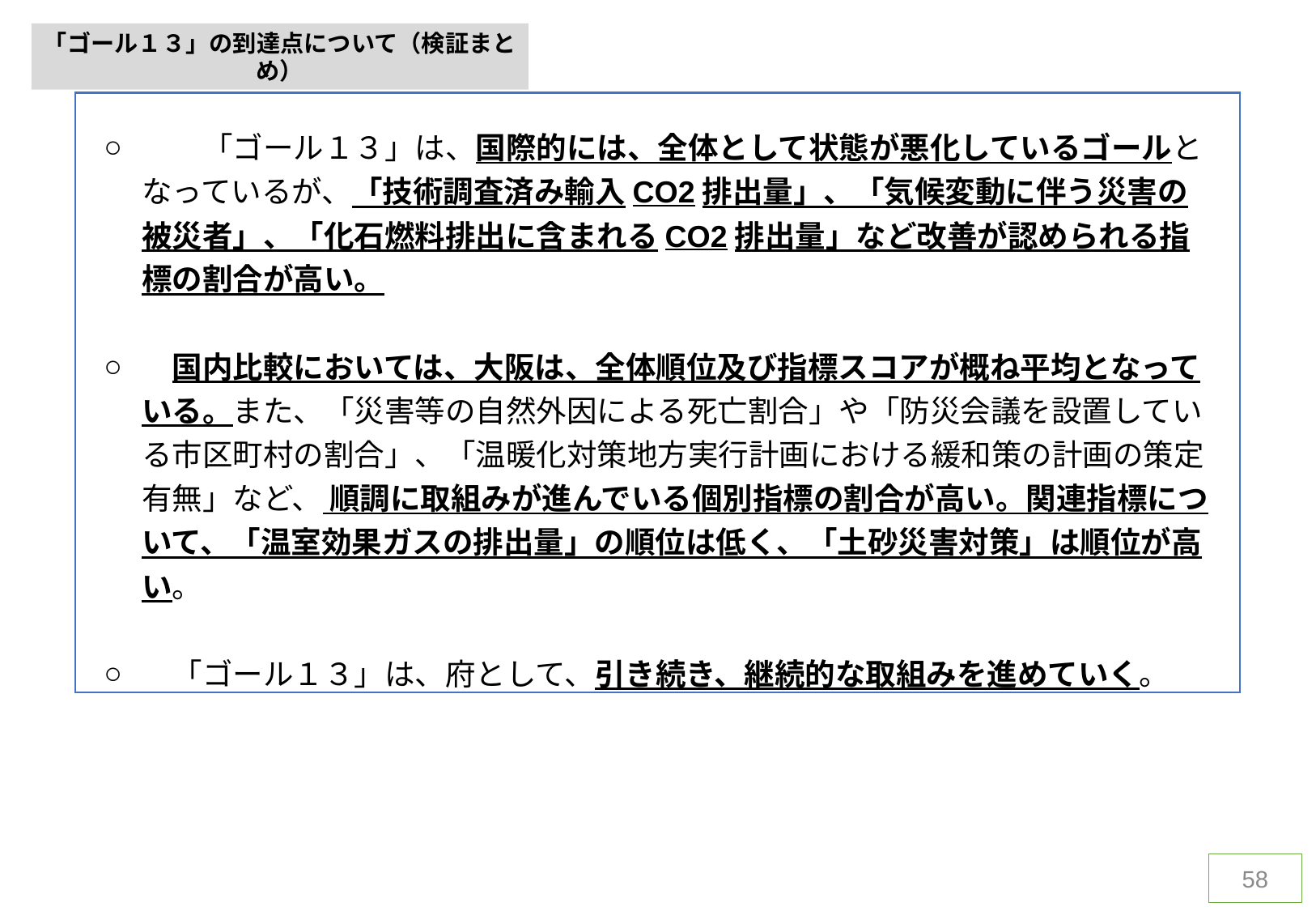

「ゴール１３」の到達点について（検証まとめ）
　　「ゴール１３」は、国際的には、全体として状態が悪化しているゴールとなっているが、「技術調査済み輸入CO2排出量」、「気候変動に伴う災害の被災者」、「化石燃料排出に含まれるCO2排出量」など改善が認められる指標の割合が高い。

　国内比較においては、大阪は、全体順位及び指標スコアが概ね平均となっている。また、「災害等の自然外因による死亡割合」や「防災会議を設置している市区町村の割合」、「温暖化対策地方実行計画における緩和策の計画の策定有無」など、 順調に取組みが進んでいる個別指標の割合が高い。関連指標について、「温室効果ガスの排出量」の順位は低く、「土砂災害対策」は順位が高い。

　「ゴール１３」は、府として、引き続き、継続的な取組みを進めていく。
58